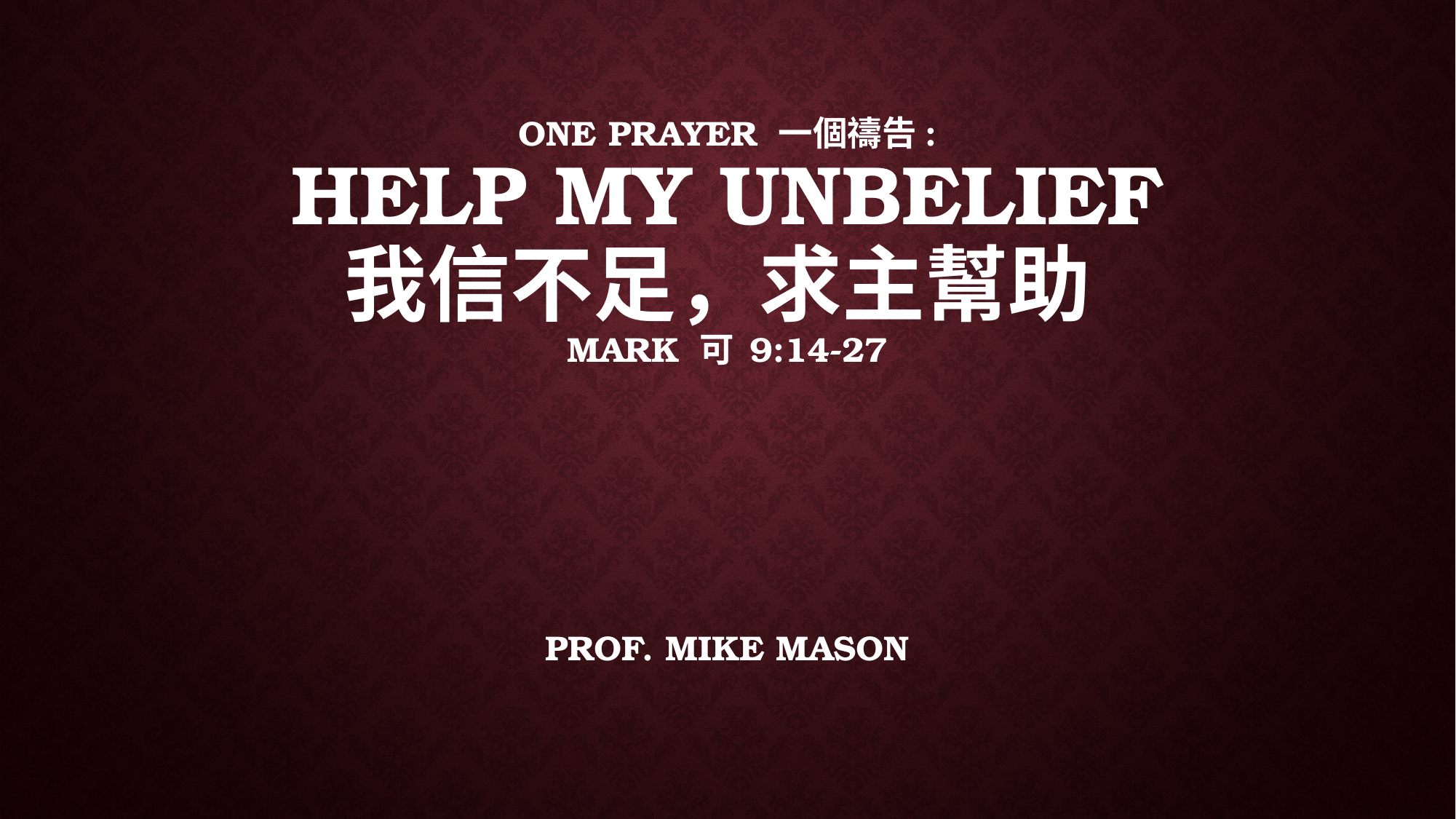

# One Prayer 一個禱告: Help My Unbelief
我信不足，求主幫助
Mark 可 9:14-27
Prof. Mike Mason